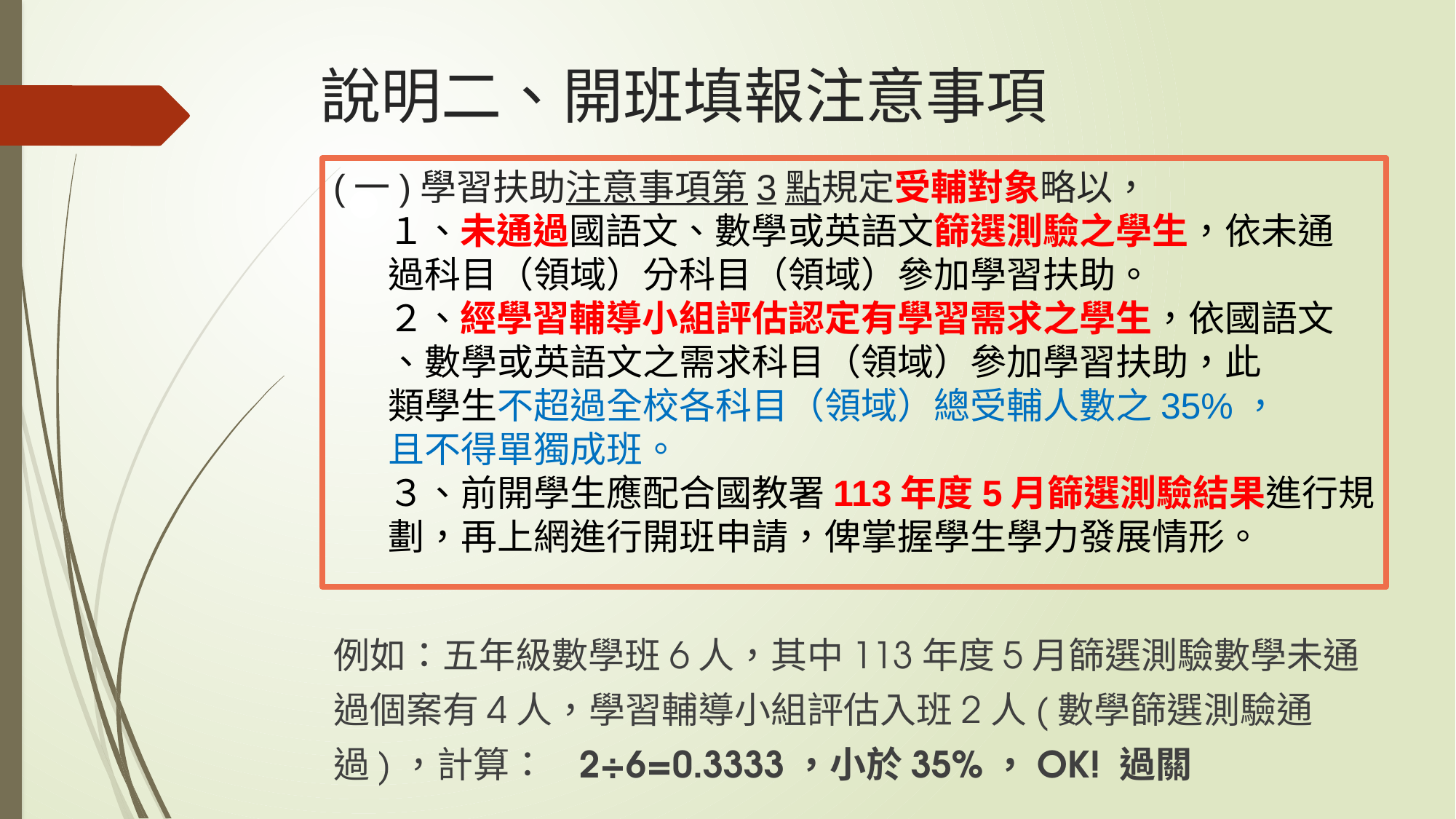

# 說明二、開班填報注意事項
(一)學習扶助注意事項第3點規定受輔對象略以，
１、未通過國語文、數學或英語文篩選測驗之學生，依未通
過科目（領域）分科目（領域）參加學習扶助。
２、經學習輔導小組評估認定有學習需求之學生，依國語文
、數學或英語文之需求科目（領域）參加學習扶助，此
類學生不超過全校各科目（領域）總受輔人數之35%，
且不得單獨成班。
３、前開學生應配合國教署113年度5月篩選測驗結果進行規
劃，再上網進行開班申請，俾掌握學生學力發展情形。
例如：五年級數學班6人，其中113年度5月篩選測驗數學未通過個案有4人，學習輔導小組評估入班2人(數學篩選測驗通過)，計算：   2÷6=0.3333，小於35%，OK! 過關